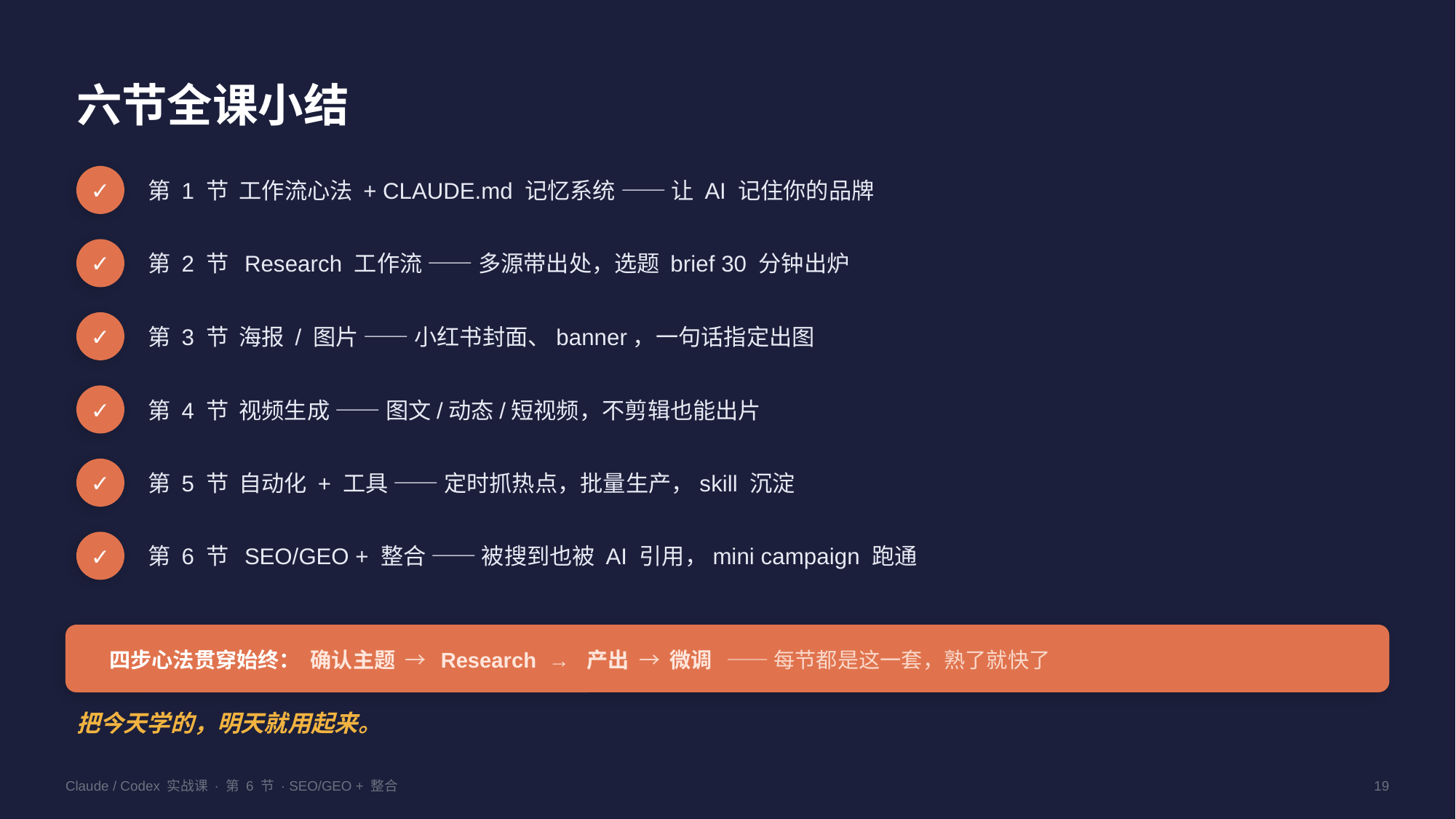

六节全课小结
第 1 节  工作流心法 + CLAUDE.md 记忆系统 —— 让 AI 记住你的品牌

✓
第 2 节  Research 工作流 —— 多源带出处，选题 brief 30 分钟出炉

✓
第 3 节  海报 / 图片 —— 小红书封面、banner，一句话指定出图

✓
第 4 节  视频生成 —— 图文/动态/短视频，不剪辑也能出片

✓
第 5 节  自动化 + 工具 —— 定时抓热点，批量生产，skill 沉淀

✓
第 6 节  SEO/GEO + 整合 —— 被搜到也被 AI 引用，mini campaign 跑通

✓

四步心法贯穿始终：  确认主题  →  Research  →  产出  →  微调   —— 每节都是这一套，熟了就快了
把今天学的，明天就用起来。
Claude / Codex 实战课 · 第 6 节 · SEO/GEO + 整合
19